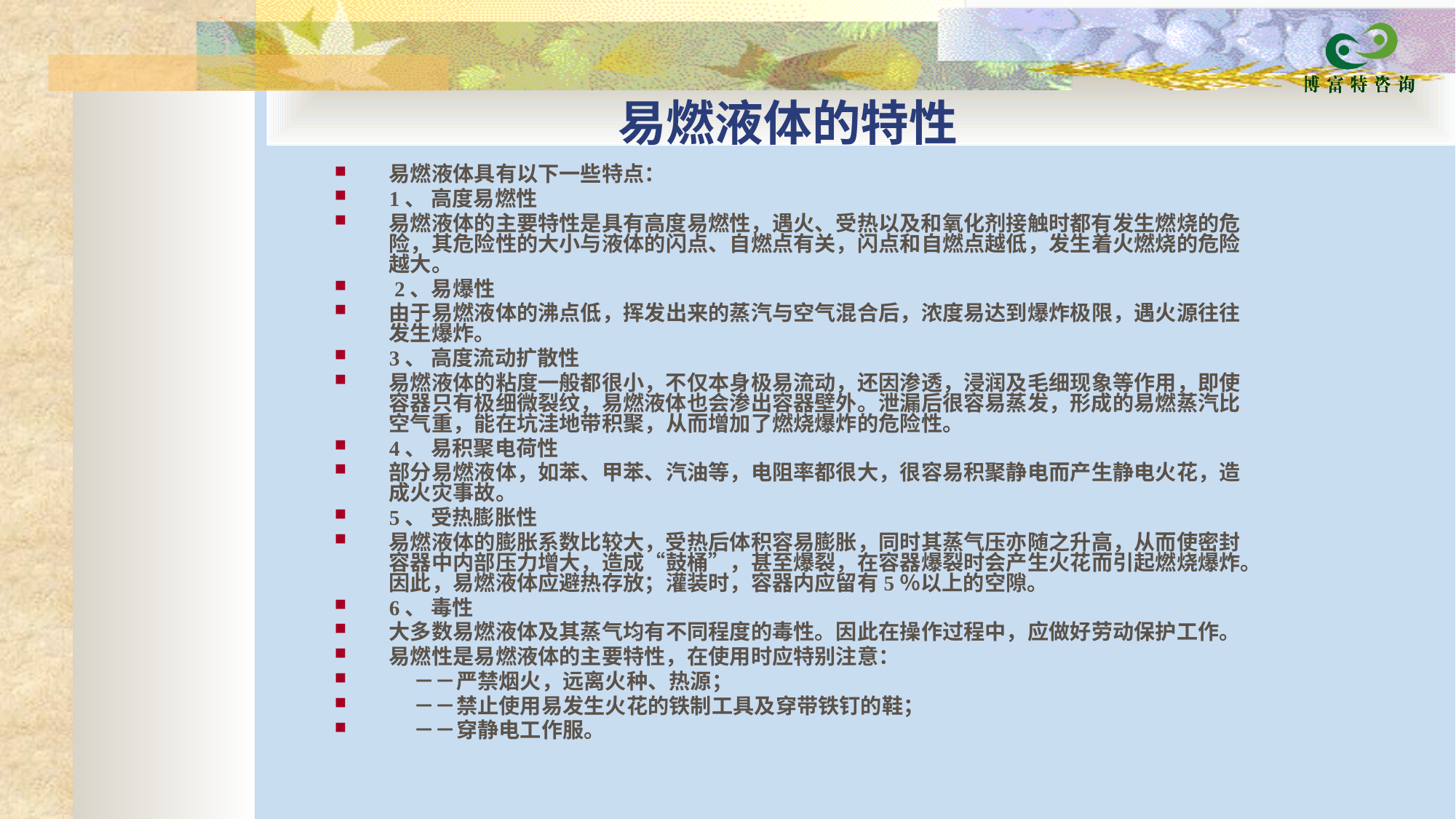

# 易燃液体的特性
易燃液体具有以下一些特点：
1、 高度易燃性
易燃液体的主要特性是具有高度易燃性，遇火、受热以及和氧化剂接触时都有发生燃烧的危险，其危险性的大小与液体的闪点、自燃点有关，闪点和自燃点越低，发生着火燃烧的危险越大。
 2、易爆性
由于易燃液体的沸点低，挥发出来的蒸汽与空气混合后，浓度易达到爆炸极限，遇火源往往发生爆炸。
3、 高度流动扩散性
易燃液体的粘度一般都很小，不仅本身极易流动，还因渗透，浸润及毛细现象等作用，即使容器只有极细微裂纹，易燃液体也会渗出容器壁外。泄漏后很容易蒸发，形成的易燃蒸汽比空气重，能在坑洼地带积聚，从而增加了燃烧爆炸的危险性。
4、 易积聚电荷性
部分易燃液体，如苯、甲苯、汽油等，电阻率都很大，很容易积聚静电而产生静电火花，造成火灾事故。
5、 受热膨胀性
易燃液体的膨胀系数比较大，受热后体积容易膨胀，同时其蒸气压亦随之升高，从而使密封容器中内部压力增大，造成“鼓桶”，甚至爆裂，在容器爆裂时会产生火花而引起燃烧爆炸。因此，易燃液体应避热存放；灌装时，容器内应留有5％以上的空隙。
6、 毒性
大多数易燃液体及其蒸气均有不同程度的毒性。因此在操作过程中，应做好劳动保护工作。
易燃性是易燃液体的主要特性，在使用时应特别注意：
    －－严禁烟火，远离火种、热源；
    －－禁止使用易发生火花的铁制工具及穿带铁钉的鞋；
    －－穿静电工作服。